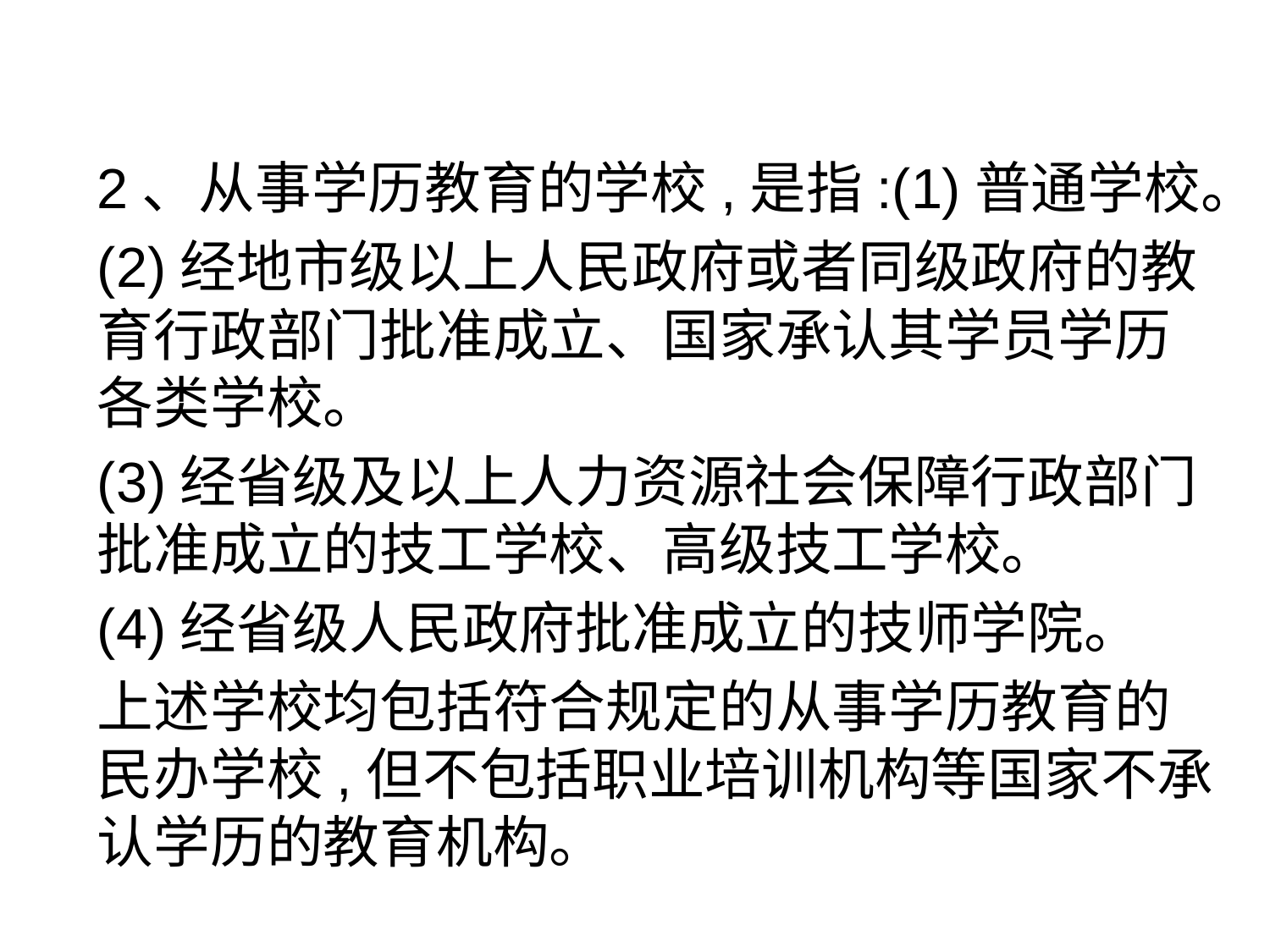

2、从事学历教育的学校,是指:(1)普通学校。
(2)经地市级以上人民政府或者同级政府的教育行政部门批准成立、国家承认其学员学历各类学校。
(3)经省级及以上人力资源社会保障行政部门批准成立的技工学校、高级技工学校。
(4)经省级人民政府批准成立的技师学院。
上述学校均包括符合规定的从事学历教育的民办学校,但不包括职业培训机构等国家不承认学历的教育机构。